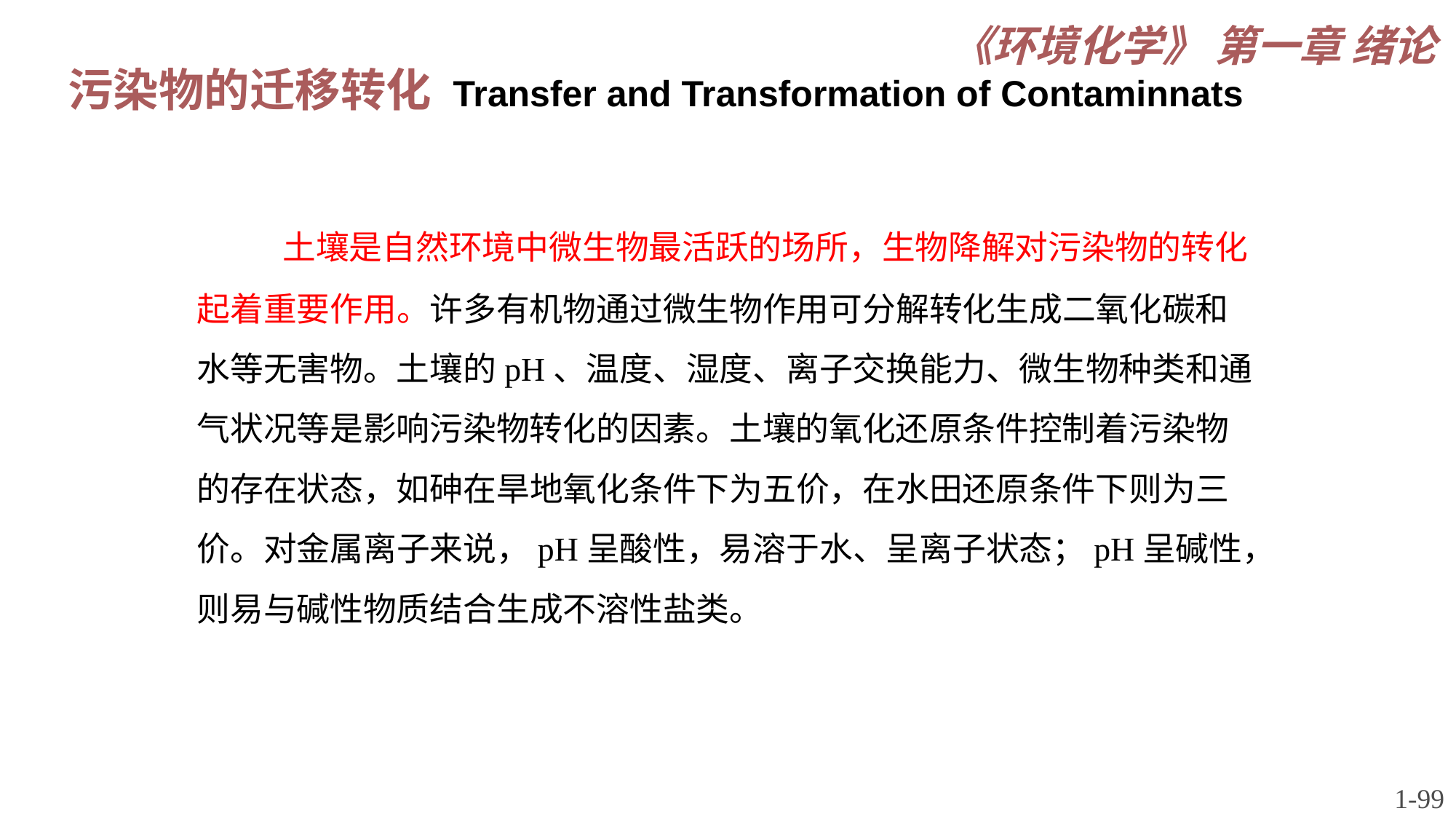

《环境化学》 第一章 绪论
污染物的迁移转化 Transfer and Transformation of Contaminnats
        土壤是自然环境中微生物最活跃的场所，生物降解对污染物的转化起着重要作用。许多有机物通过微生物作用可分解转化生成二氧化碳和水等无害物。土壤的pH、温度、湿度、离子交换能力、微生物种类和通气状况等是影响污染物转化的因素。土壤的氧化还原条件控制着污染物的存在状态，如砷在旱地氧化条件下为五价，在水田还原条件下则为三价。对金属离子来说，pH呈酸性，易溶于水、呈离子状态；pH呈碱性，则易与碱性物质结合生成不溶性盐类。
1-99